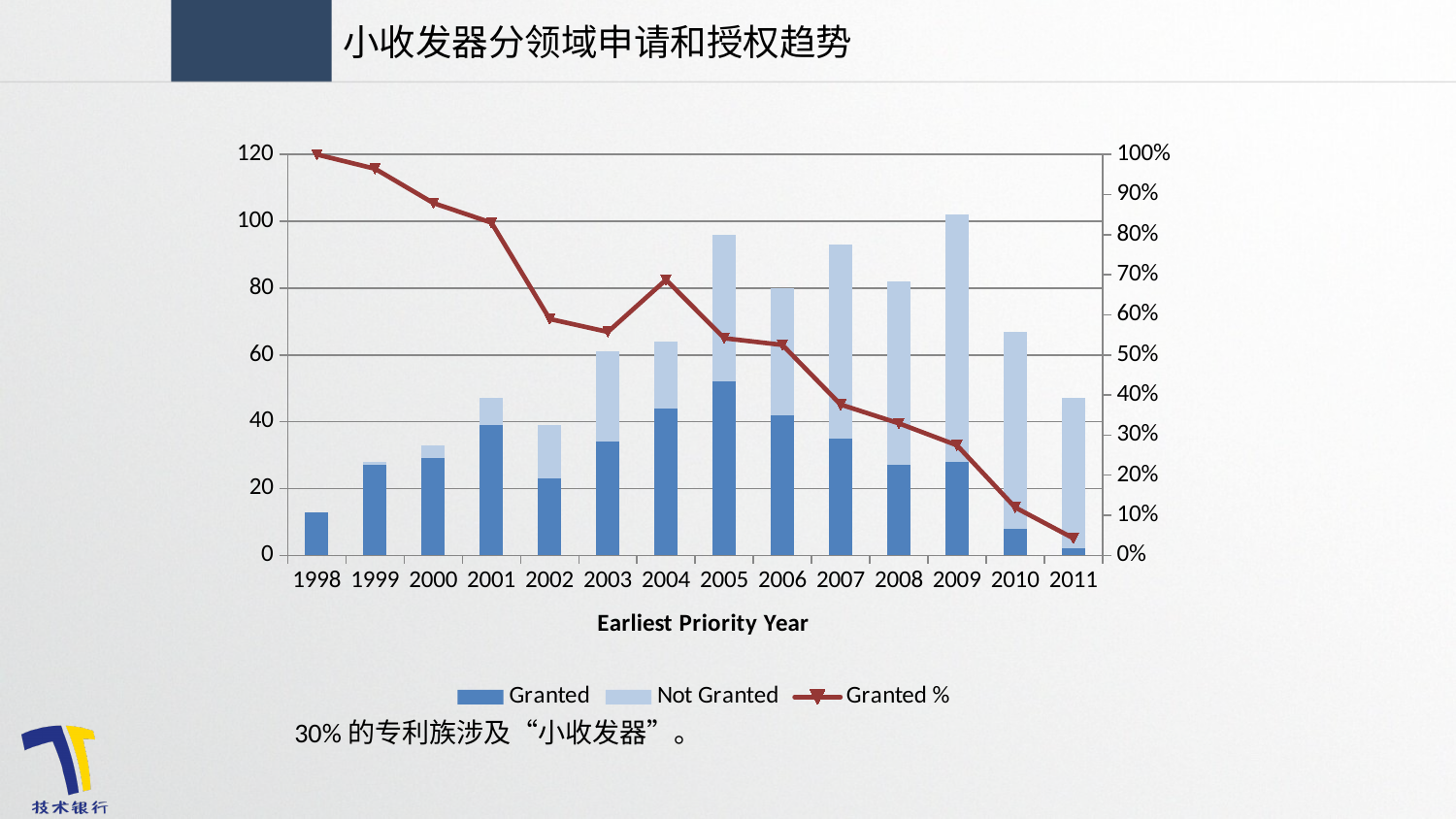

小收发器分领域申请和授权趋势

### Chart

| Category | Granted | Not Granted | Granted % |
|---|---|---|---|
| 1998 | 13.0 | None | 1.0 |
| 1999 | 27.0 | 1.0 | 0.964285714285714 |
| 2000 | 29.0 | 4.0 | 0.878787878787879 |
| 2001 | 39.0 | 8.0 | 0.829787234042553 |
| 2002 | 23.0 | 16.0 | 0.58974358974359 |
| 2003 | 34.0 | 27.0 | 0.557377049180328 |
| 2004 | 44.0 | 20.0 | 0.6875 |
| 2005 | 52.0 | 44.0 | 0.541666666666667 |
| 2006 | 42.0 | 38.0 | 0.525 |
| 2007 | 35.0 | 58.0 | 0.376344086021505 |
| 2008 | 27.0 | 55.0 | 0.329268292682927 |
| 2009 | 28.0 | 74.0 | 0.274509803921569 |
| 2010 | 8.0 | 59.0 | 0.119402985074627 |
| 2011 | 2.0 | 45.0 | 0.0425531914893617 |
30%的专利族涉及“小收发器”。